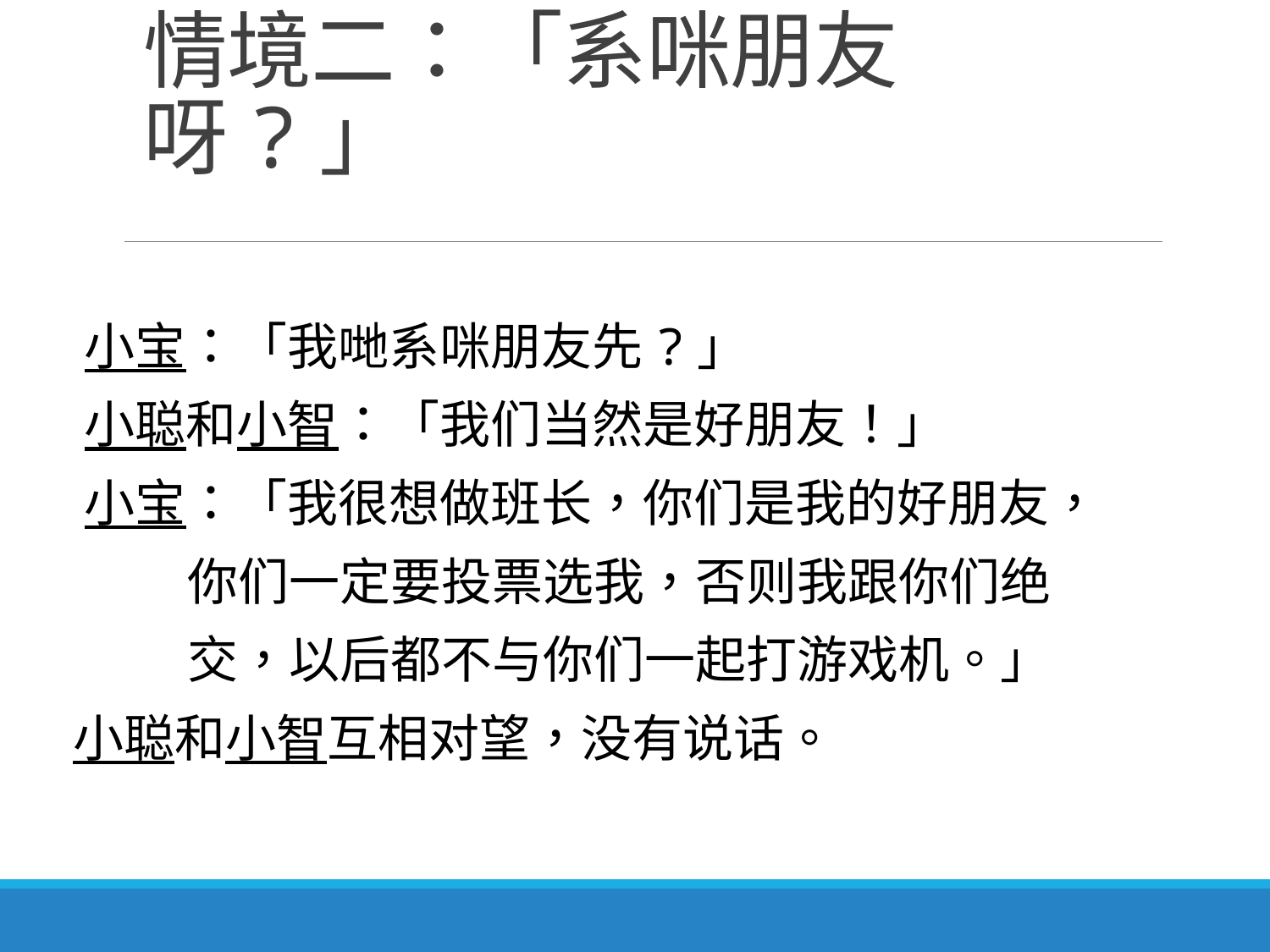

# 情境二：「系咪朋友呀?」

小宝：「我哋系咪朋友先?」
小聪和小智：「我们当然是好朋友！」
小宝：「我很想做班长，你们是我的好朋友，
        你们一定要投票选我，否则我跟你们绝
        交，以后都不与你们一起打游戏机。」
小聪和小智互相对望，没有说话。